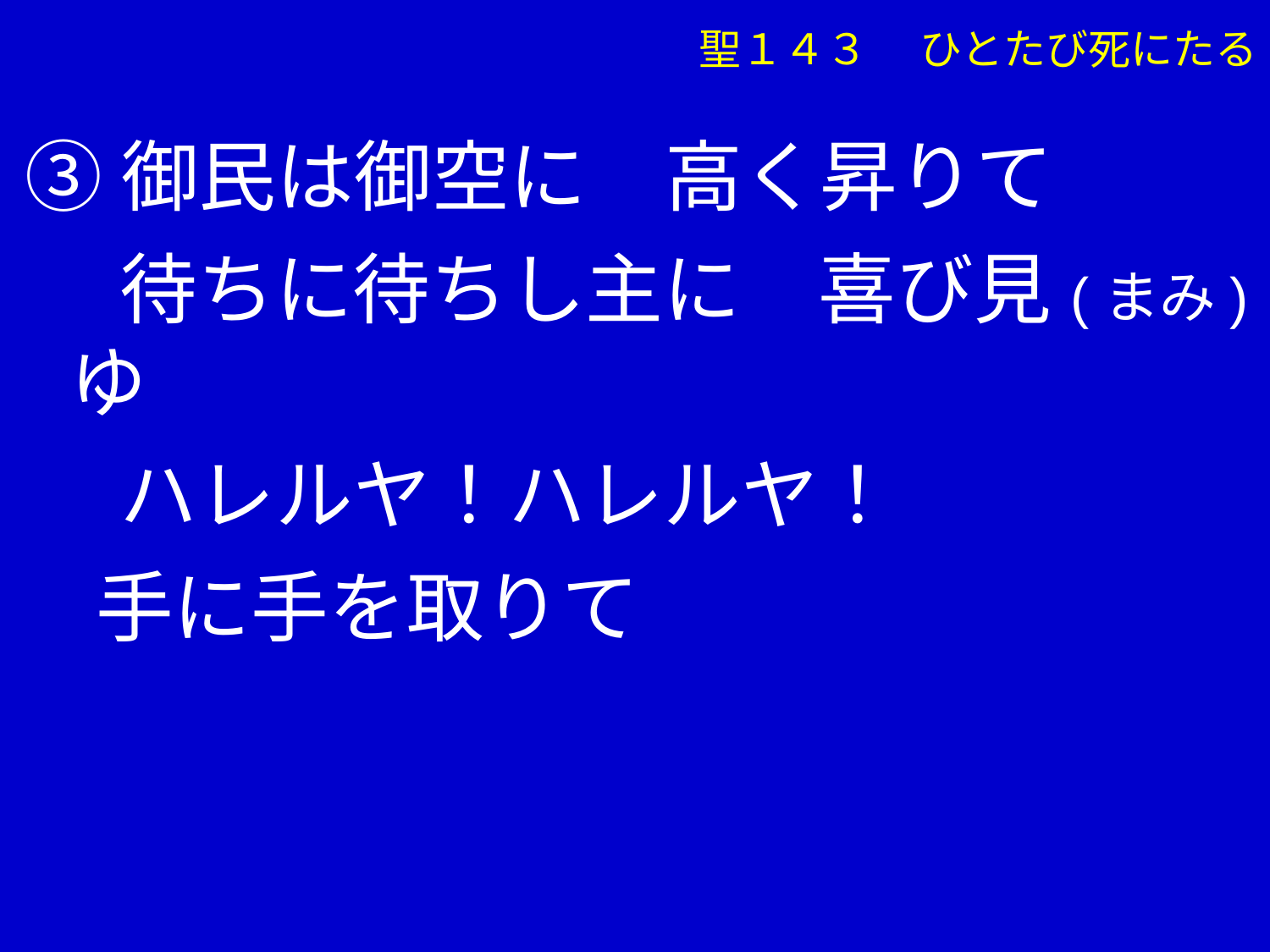

聖１４３ 　ひとたび死にたる
③御民は御空に　高く昇りて
　 待ちに待ちし主に　喜び見(まみ)ゆ
　 ハレルヤ！ハレルヤ！
   手に手を取りて